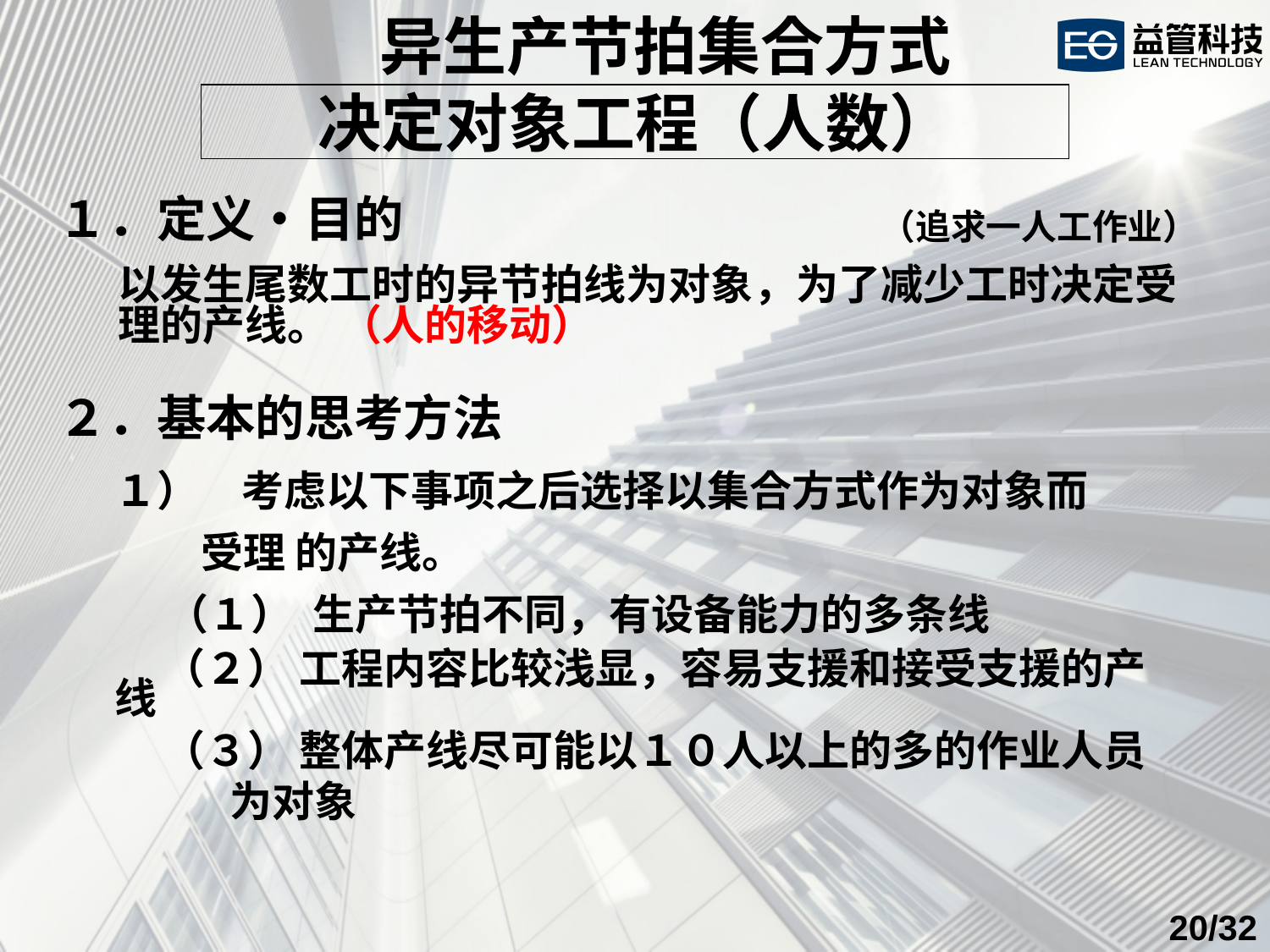

异生产节拍集合方式
决定对象工程（人数）
１．定义・目的
（追求一人工作业）
以发生尾数工时的异节拍线为对象，为了减少工时决定受理的产线。 （人的移动）
２．基本的思考方法
１）　考虑以下事项之后选择以集合方式作为对象而
        受理 的产线。
　 （１）  生产节拍不同，有设备能力的多条线
    （２） 工程内容比较浅显，容易支援和接受支援的产线
    （３） 整体产线尽可能以１０人以上的多的作业人员
           为对象
20/32